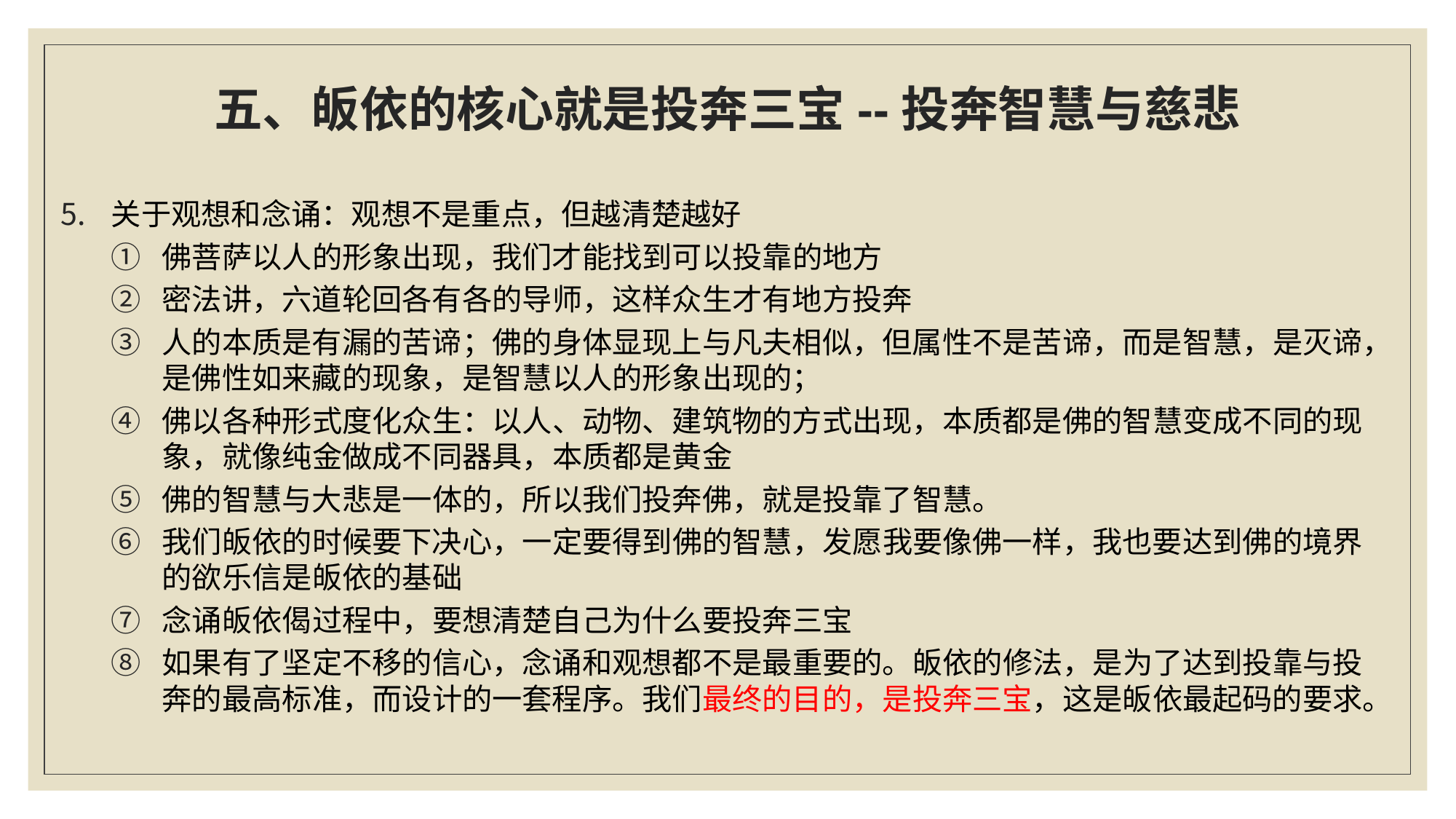

# 五、皈依的核心就是投奔三宝--投奔智慧与慈悲

关于观想和念诵：观想不是重点，但越清楚越好
佛菩萨以人的形象出现，我们才能找到可以投靠的地方
密法讲，六道轮回各有各的导师，这样众生才有地方投奔
人的本质是有漏的苦谛；佛的身体显现上与凡夫相似，但属性不是苦谛，而是智慧，是灭谛，是佛性如来藏的现象，是智慧以人的形象出现的；
佛以各种形式度化众生：以人、动物、建筑物的方式出现，本质都是佛的智慧变成不同的现象，就像纯金做成不同器具，本质都是黄金
佛的智慧与大悲是一体的，所以我们投奔佛，就是投靠了智慧。
我们皈依的时候要下决心，一定要得到佛的智慧，发愿我要像佛一样，我也要达到佛的境界的欲乐信是皈依的基础
念诵皈依偈过程中，要想清楚自己为什么要投奔三宝
如果有了坚定不移的信心，念诵和观想都不是最重要的。皈依的修法，是为了达到投靠与投奔的最高标准，而设计的一套程序。我们最终的目的，是投奔三宝，这是皈依最起码的要求。